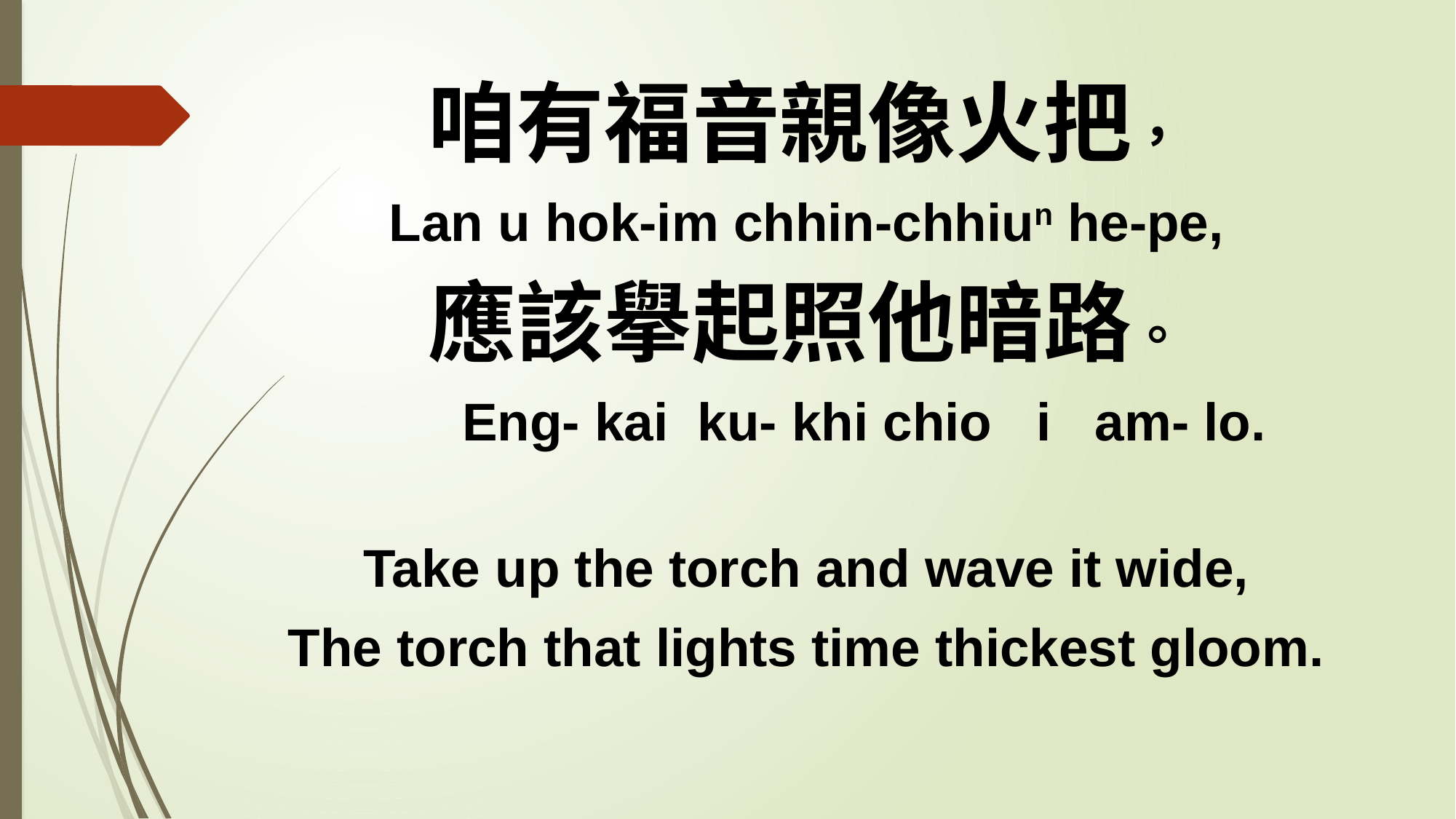

咱有福音親像火把，
Lan u hok-im chhin-chhiun he-pe,
應該擧起照他暗路。
            Eng- kai  ku- khi chio   i   am- lo.

Take up the torch and wave it wide,
The torch that lights time thickest gloom.